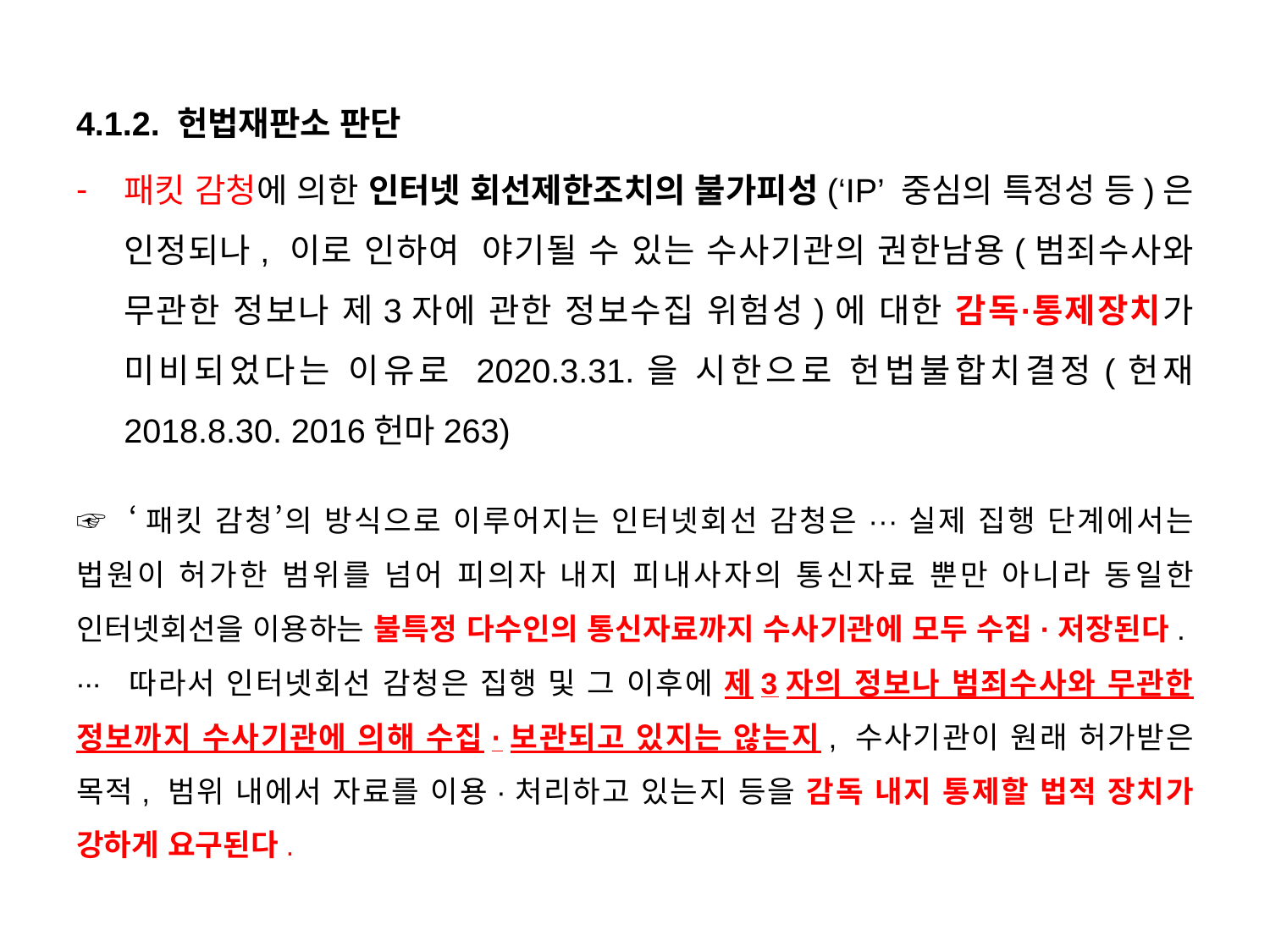

4.1.2. 헌법재판소 판단
패킷 감청에 의한 인터넷 회선제한조치의 불가피성(‘IP’ 중심의 특정성 등)은 인정되나, 이로 인하여  야기될 수 있는 수사기관의 권한남용(범죄수사와 무관한 정보나 제3자에 관한 정보수집 위험성)에 대한 감독∙통제장치가 미비되었다는 이유로 2020.3.31.을 시한으로 헌법불합치결정(헌재 2018.8.30. 2016헌마263)

☞  ‘패킷 감청’의 방식으로 이루어지는 인터넷회선 감청은 ∙∙∙ 실제 집행 단계에서는 법원이 허가한 범위를 넘어 피의자 내지 피내사자의 통신자료 뿐만 아니라 동일한 인터넷회선을 이용하는 불특정 다수인의 통신자료까지 수사기관에 모두 수집·저장된다.  ∙∙∙  따라서 인터넷회선 감청은 집행 및 그 이후에 제3자의 정보나 범죄수사와 무관한 정보까지 수사기관에 의해 수집·보관되고 있지는 않는지, 수사기관이 원래 허가받은 목적, 범위 내에서 자료를 이용·처리하고 있는지 등을 감독 내지 통제할 법적 장치가 강하게 요구된다.